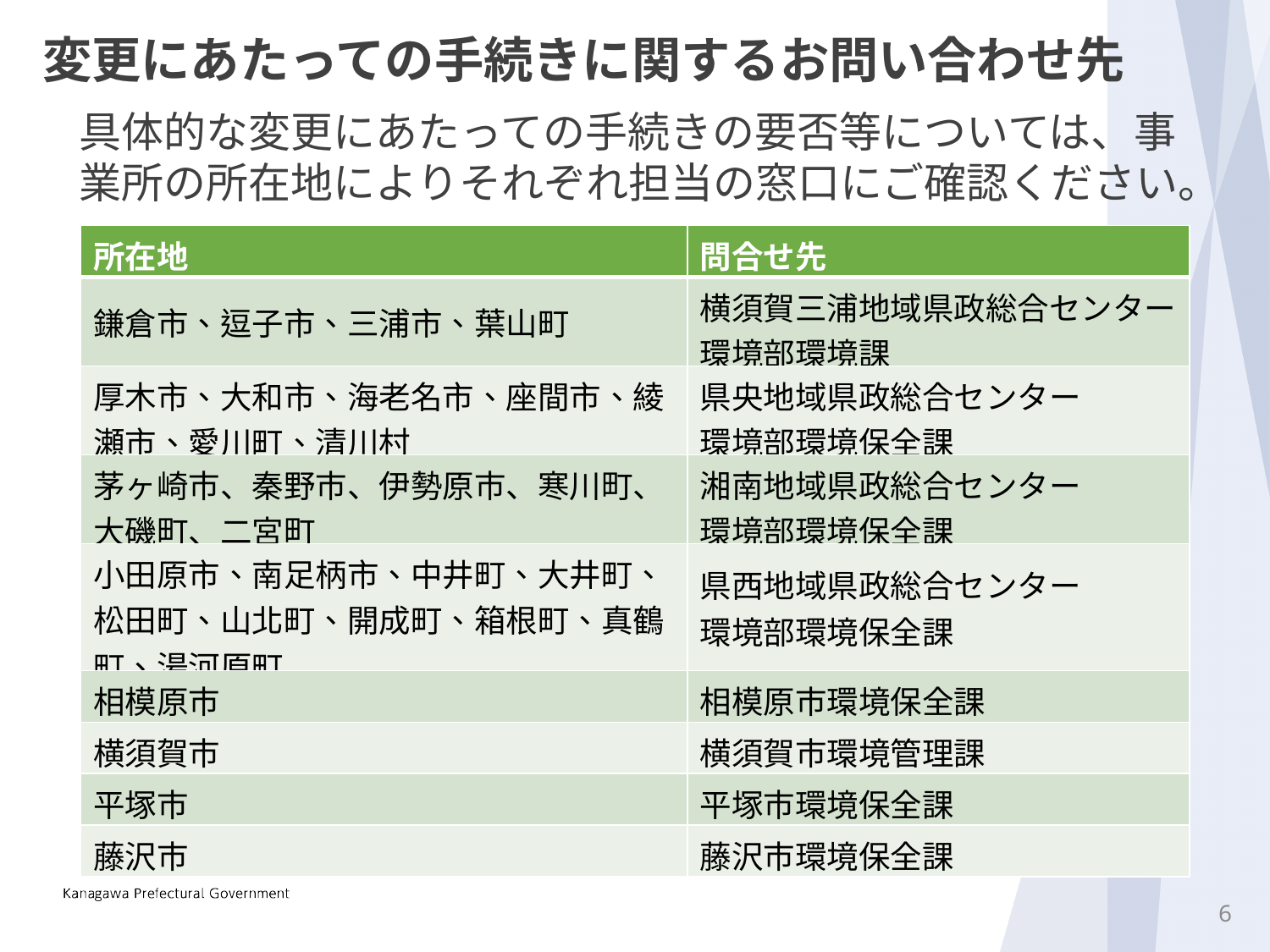

変更にあたっての手続きに関するお問い合わせ先
具体的な変更にあたっての手続きの要否等については、事業所の所在地によりそれぞれ担当の窓口にご確認ください。
| 所在地 | 問合せ先 |
| --- | --- |
| 鎌倉市、逗子市、三浦市、葉山町 | 横須賀三浦地域県政総合センター 環境部環境課 |
| 厚木市、大和市、海老名市、座間市、綾瀬市、愛川町、清川村 | 県央地域県政総合センター 環境部環境保全課 |
| 茅ヶ崎市、秦野市、伊勢原市、寒川町、大磯町、二宮町 | 湘南地域県政総合センター 環境部環境保全課 |
| 小田原市、南足柄市、中井町、大井町、松田町、山北町、開成町、箱根町、真鶴町、湯河原町 | 県西地域県政総合センター 環境部環境保全課 |
| 相模原市 | 相模原市環境保全課 |
| 横須賀市 | 横須賀市環境管理課 |
| 平塚市 | 平塚市環境保全課 |
| 藤沢市 | 藤沢市環境保全課 |
6